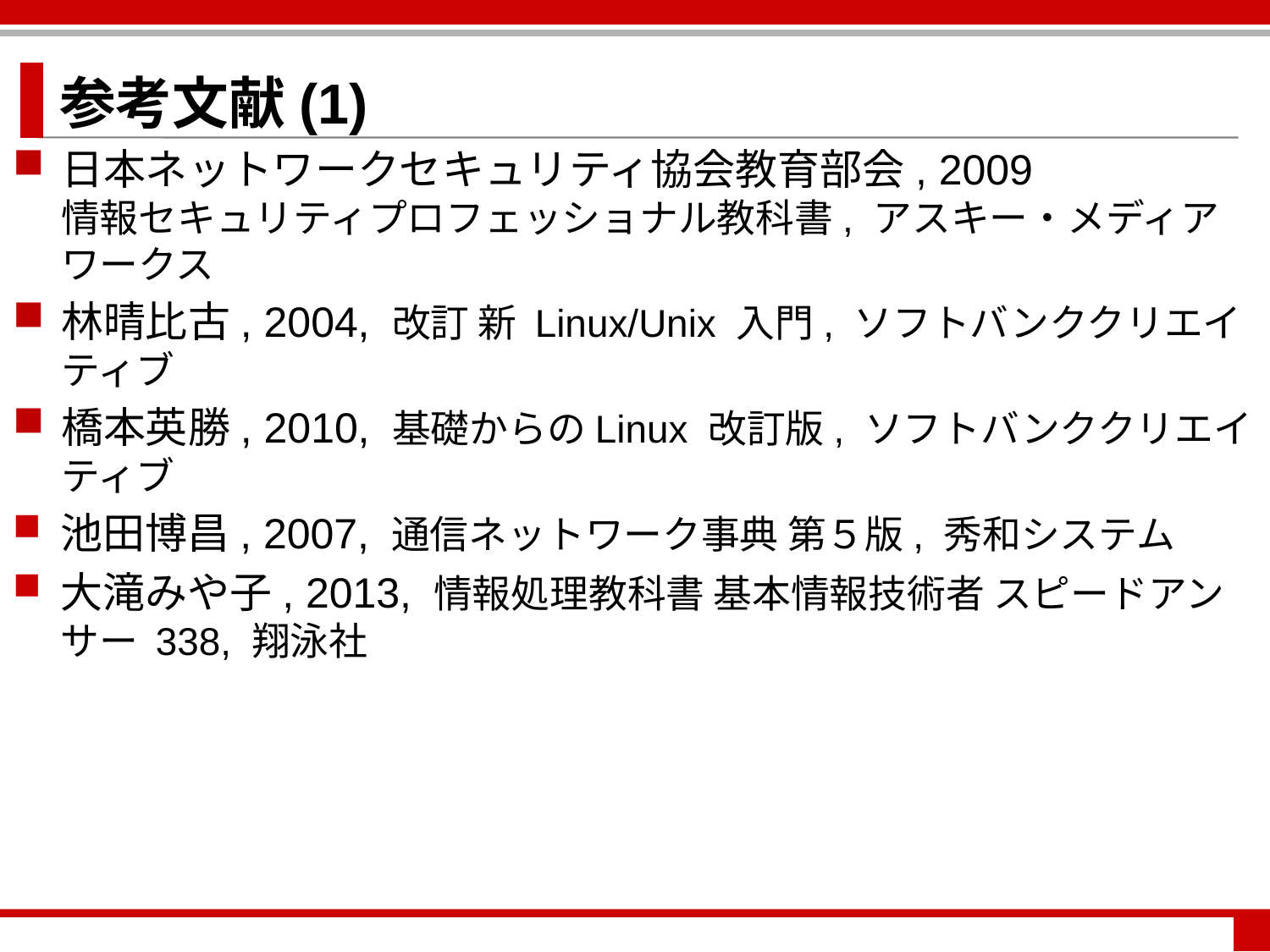

参考文献(1)
日本ネットワークセキュリティ協会教育部会, 2009
情報セキュリティプロフェッショナル教科書, アスキー・メディアワークス
林晴比古, 2004, 改訂 新 Linux/Unix 入門, ソフトバンククリエイティブ
橋本英勝, 2010, 基礎からのLinux 改訂版, ソフトバンククリエイティブ
池田博昌, 2007, 通信ネットワーク事典 第５版, 秀和システム
大滝みや子, 2013, 情報処理教科書 基本情報技術者 スピードアンサー 338, 翔泳社